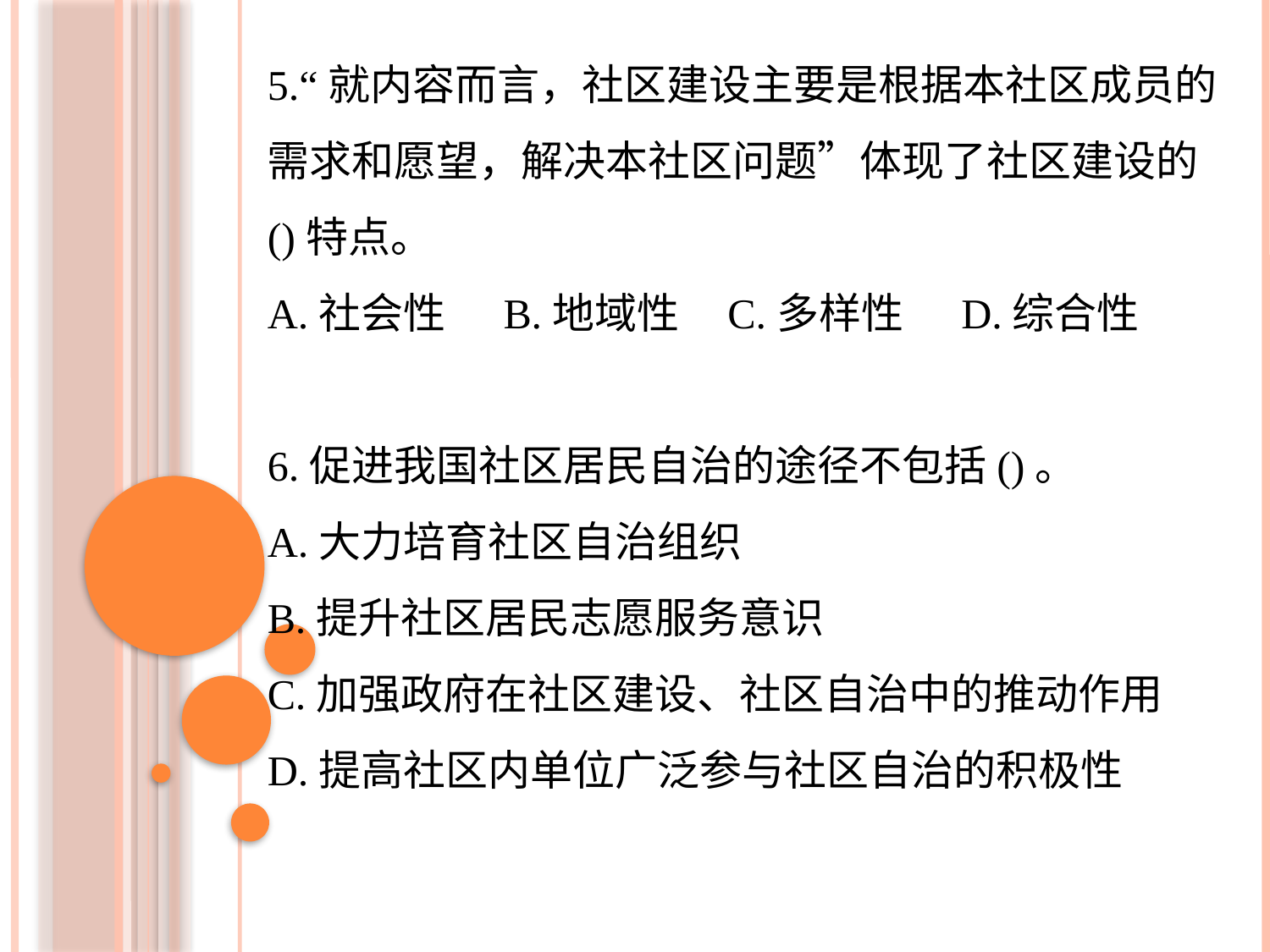

5.“就内容而言，社区建设主要是根据本社区成员的需求和愿望，解决本社区问题”体现了社区建设的()特点。
A.社会性     B.地域性    C.多样性     D.综合性

6.促进我国社区居民自治的途径不包括()。
A.大力培育社区自治组织
B.提升社区居民志愿服务意识
C.加强政府在社区建设、社区自治中的推动作用
D.提高社区内单位广泛参与社区自治的积极性